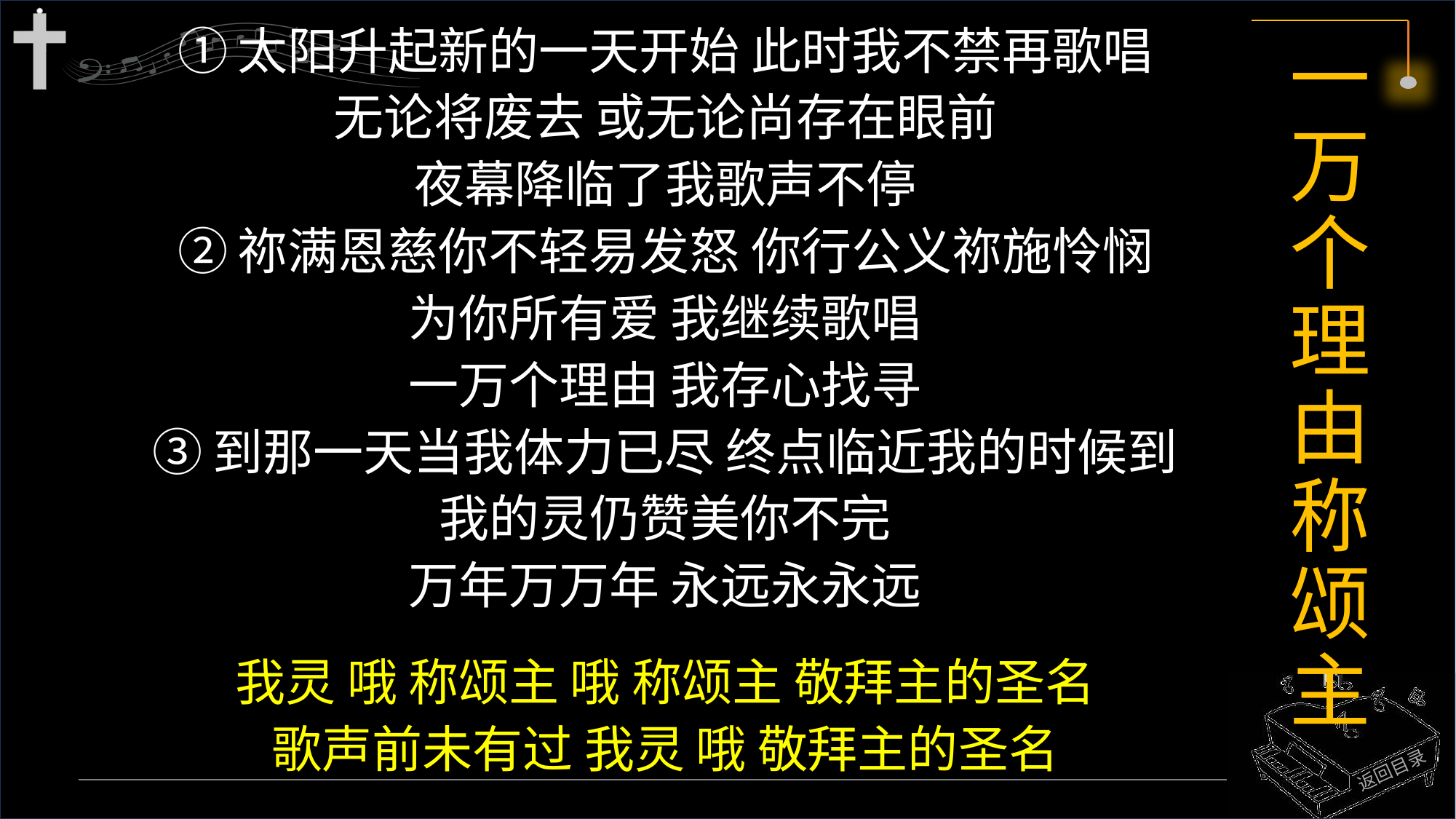

①太阳升起新的一天开始 此时我不禁再歌唱
无论将废去 或无论尚存在眼前
夜幕降临了我歌声不停
②祢满恩慈你不轻易发怒 你行公义祢施怜悯
为你所有爱 我继续歌唱
一万个理由 我存心找寻
③到那一天当我体力已尽 终点临近我的时候到
我的灵仍赞美你不完
万年万万年 永远永永远

我灵 哦 称颂主 哦 称颂主 敬拜主的圣名
歌声前未有过 我灵 哦 敬拜主的圣名
# 一万个理由称颂主